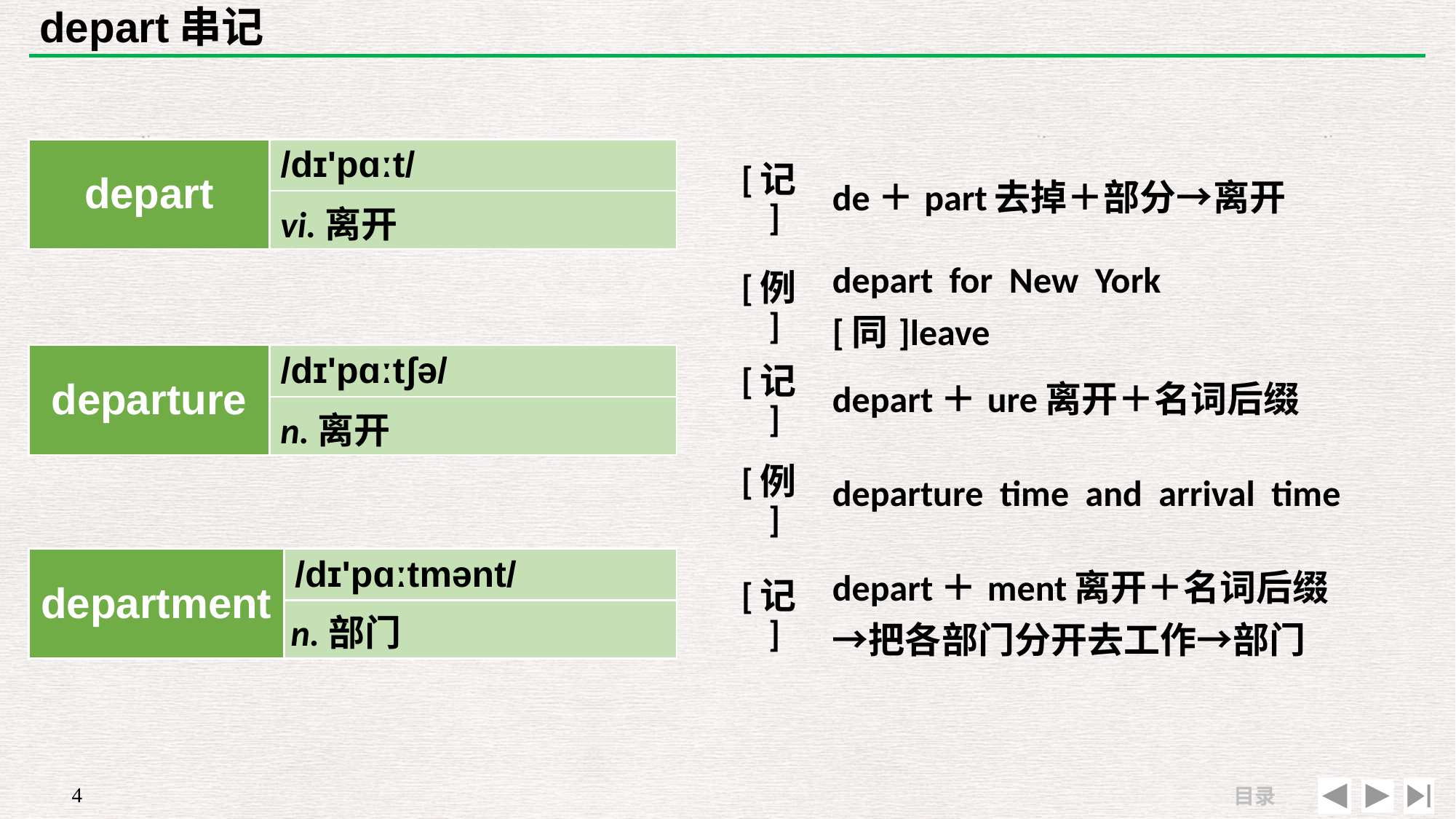

# depart串记

| depart | /dɪ'pɑːt/ |
| --- | --- |
|  |  |
| [记] | de＋part去掉＋部分→离开 |
| --- | --- |
| [例] | depart for New York　[同]leave |
vi.离开
| departure | /dɪ'pɑːtʃə/ |
| --- | --- |
|  |  |
| [记] | depart＋ure离开＋名词后缀 |
| --- | --- |
| [例] | departure time and arrival time |
n.离开
| department | /dɪ'pɑːtmənt/ |
| --- | --- |
|  |  |
| [记] | depart＋ment离开＋名词后缀→把各部门分开去工作→部门 |
| --- | --- |
|  |  |
n.部门